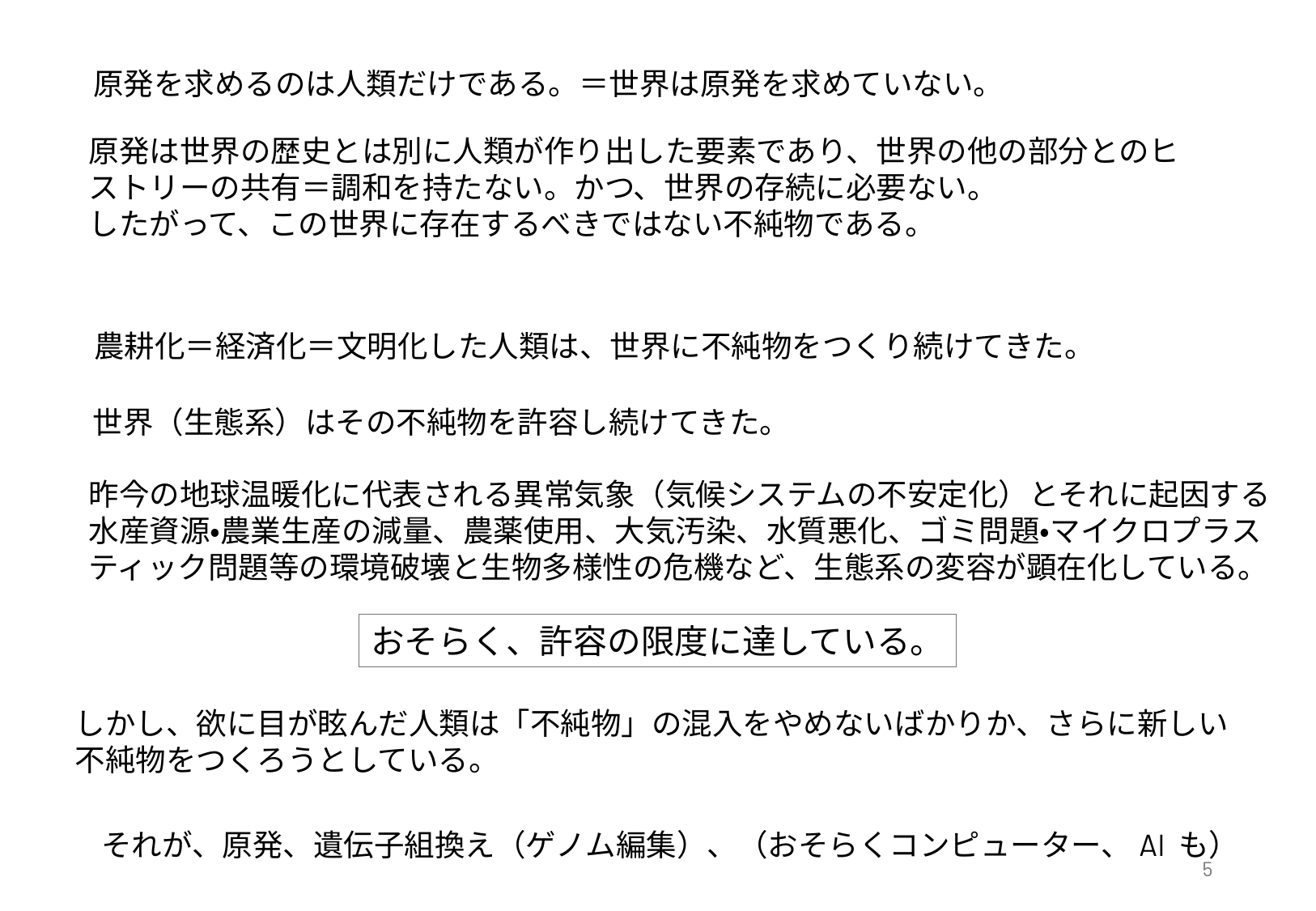

原発を求めるのは人類だけである。＝世界は原発を求めていない。
原発は世界の歴史とは別に人類が作り出した要素であり、世界の他の部分とのヒストリーの共有＝調和を持たない。かつ、世界の存続に必要ない。
したがって、この世界に存在するべきではない不純物である。
農耕化＝経済化＝文明化した人類は、世界に不純物をつくり続けてきた。
世界（生態系）はその不純物を許容し続けてきた。
昨今の地球温暖化に代表される異常気象（気候システムの不安定化）とそれに起因する水産資源・農業生産の減量、農薬使用、大気汚染、水質悪化、ゴミ問題・マイクロプラスティック問題等の環境破壊と生物多様性の危機など、生態系の変容が顕在化している。
おそらく、許容の限度に達している。
しかし、欲に目が眩んだ人類は「不純物」の混入をやめないばかりか、さらに新しい不純物をつくろうとしている。
それが、原発、遺伝子組換え（ゲノム編集）、（おそらくコンピューター、AI も）
5